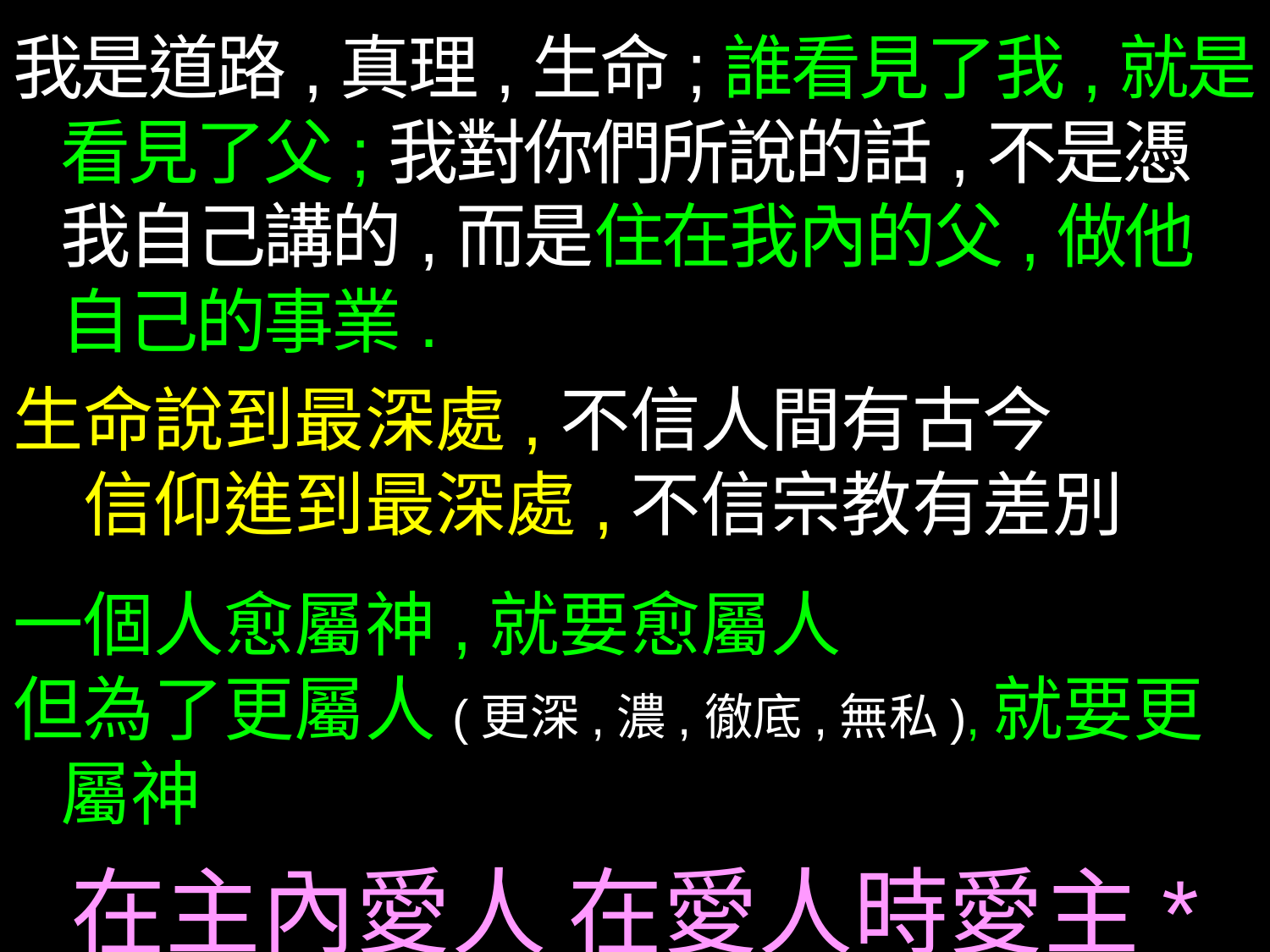

我是道路,真理,生命;誰看見了我,就是看見了父;我對你們所說的話,不是憑我自己講的,而是住在我內的父,做他自己的事業.
生命說到最深處,不信人間有古今
　信仰進到最深處,不信宗教有差別
一個人愈屬神,就要愈屬人
但為了更屬人(更深,濃,徹底,無私),就要更屬神
在主內愛人 在愛人時愛主*